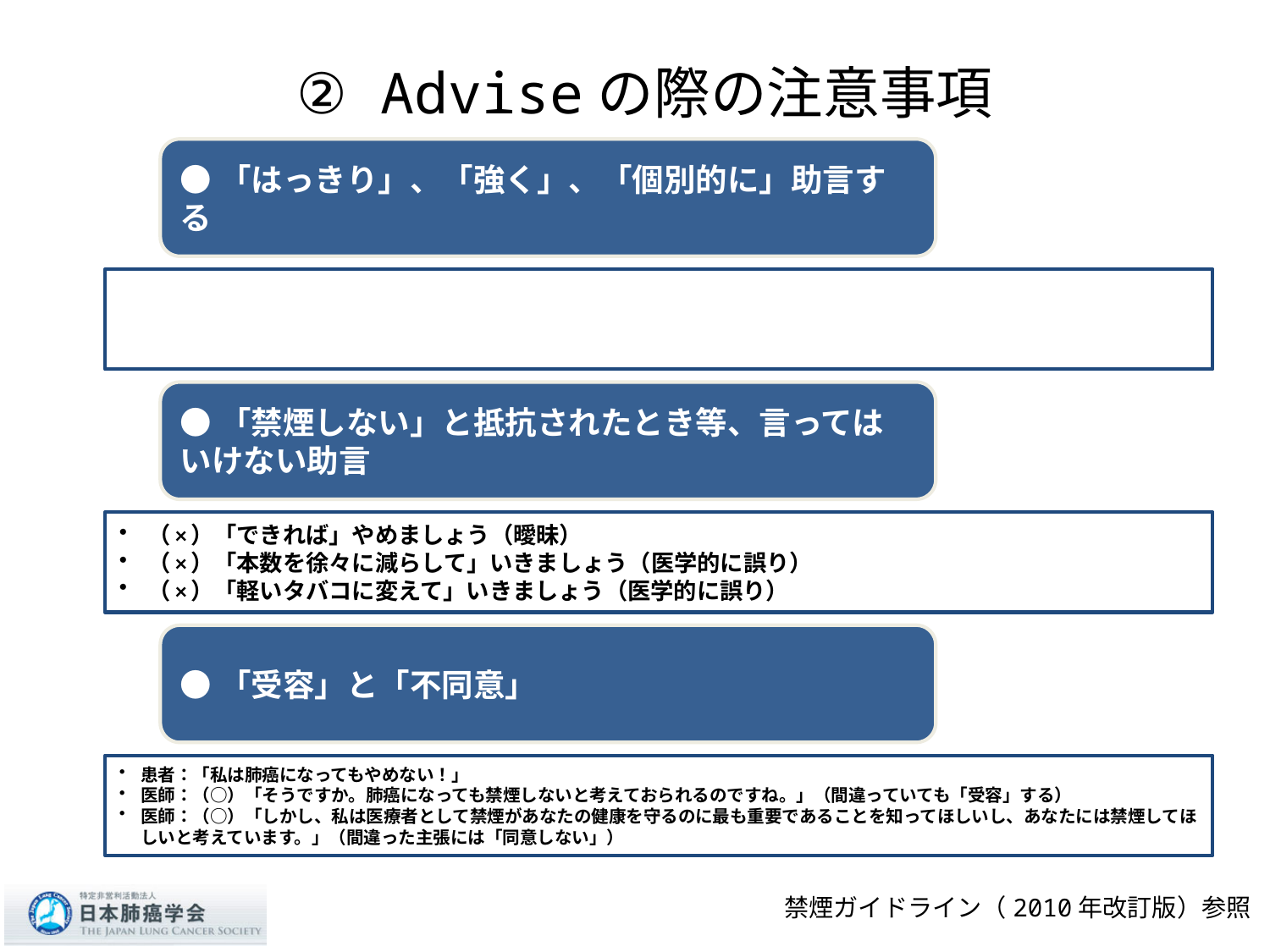

# ② Adviseの際の注意事項
●「はっきり」、「強く」、「個別的に」助言する
●「禁煙しない」と抵抗されたとき等、言ってはいけない助言
●「受容」と「不同意」
（×）「できれば」やめましょう（曖昧）
（×）「本数を徐々に減らして」いきましょう（医学的に誤り）
（×）「軽いタバコに変えて」いきましょう（医学的に誤り）
患者：「私は肺癌になってもやめない！」
医師：（○）「そうですか。肺癌になっても禁煙しないと考えておられるのですね。」（間違っていても「受容」する）
医師：（○）「しかし、私は医療者として禁煙があなたの健康を守るのに最も重要であることを知ってほしいし、あなたには禁煙してほしいと考えています。」（間違った主張には「同意しない」）
禁煙ガイドライン（2010年改訂版）参照